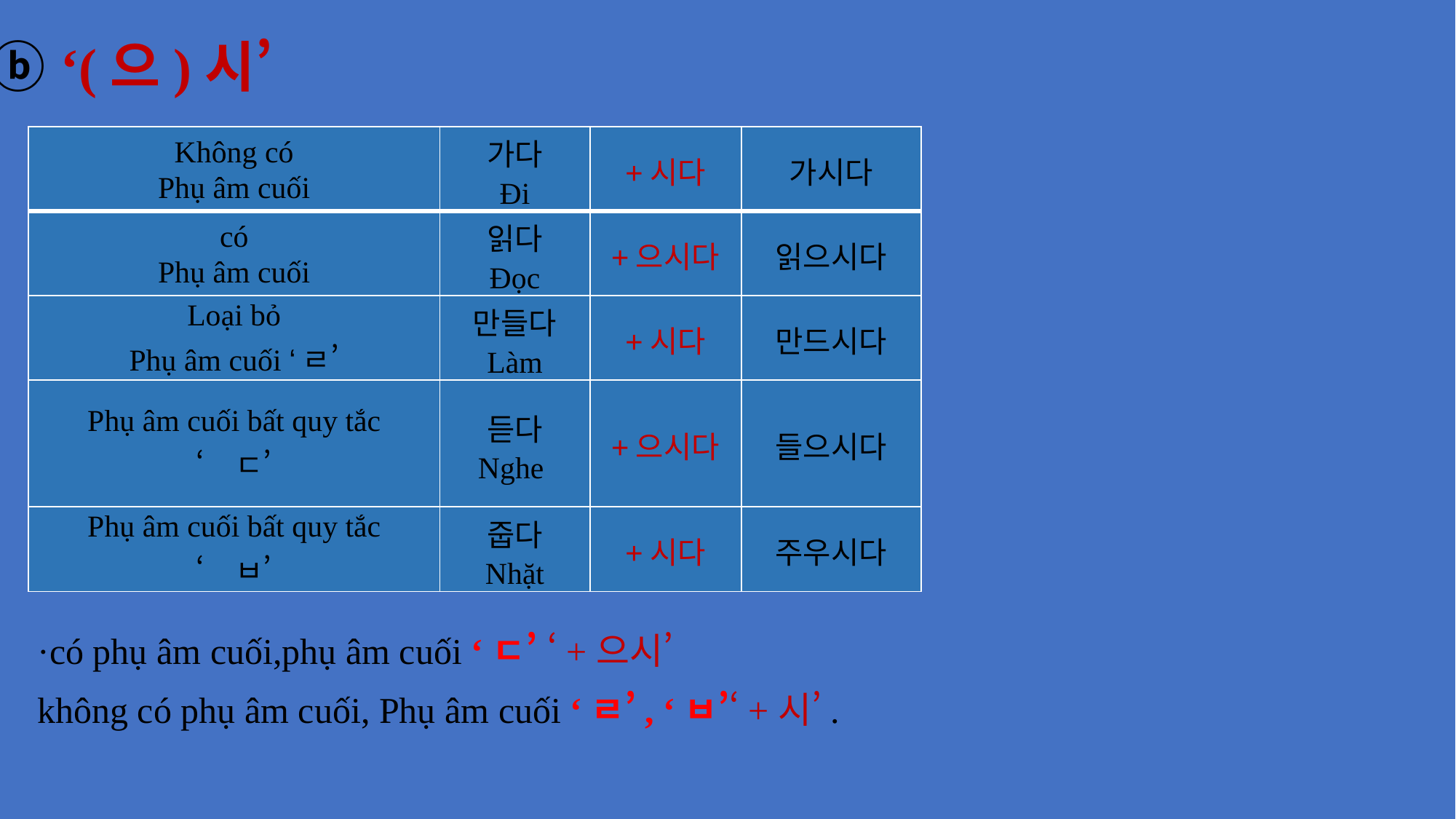

ⓑ ‘(으)시’
| Không có Phụ âm cuối | 가다 Đi | +시다 | 가시다 |
| --- | --- | --- | --- |
| có Phụ âm cuối | 읽다 Đọc | +으시다 | 읽으시다 |
| Loại bỏ Phụ âm cuối ‘ㄹ’ | 만들다 Làm | +시다 | 만드시다 |
| Phụ âm cuối bất quy tắc ‘ㄷ’ | 듣다 Nghe | +으시다 | 들으시다 |
| Phụ âm cuối bất quy tắc ‘ㅂ’ | 줍다 Nhặt | +시다 | 주우시다 |
·có phụ âm cuối,phụ âm cuối ‘ㄷ’ ‘+으시’
không có phụ âm cuối, Phụ âm cuối ‘ㄹ’, ‘ㅂ’‘+시’.